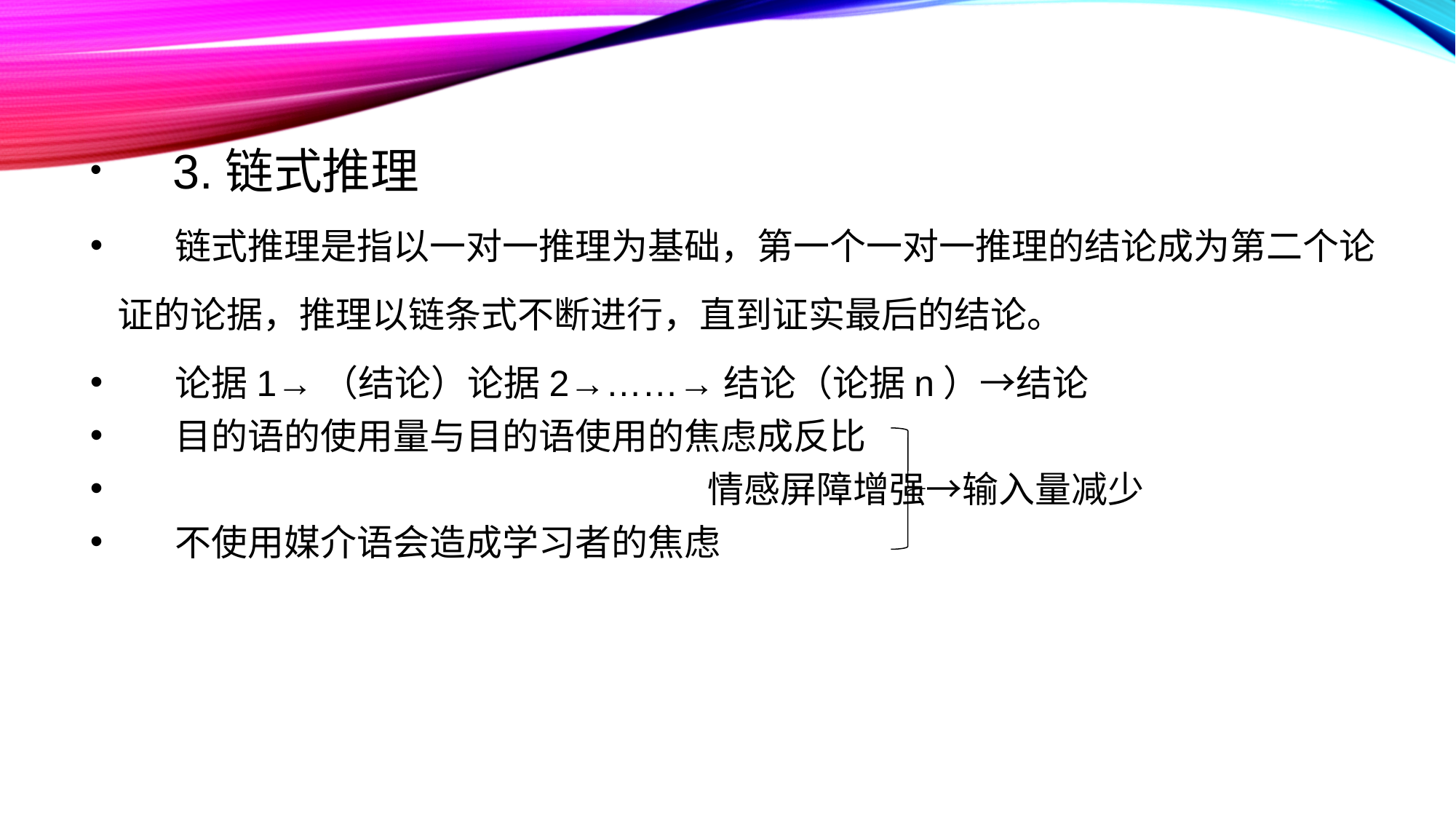

3.链式推理
      链式推理是指以一对一推理为基础，第一个一对一推理的结论成为第二个论证的论据，推理以链条式不断进行，直到证实最后的结论。
      论据1→（结论）论据2→……→结论（论据n）→结论
      目的语的使用量与目的语使用的焦虑成反比
                                                                       情感屏障增强→输入量减少
      不使用媒介语会造成学习者的焦虑